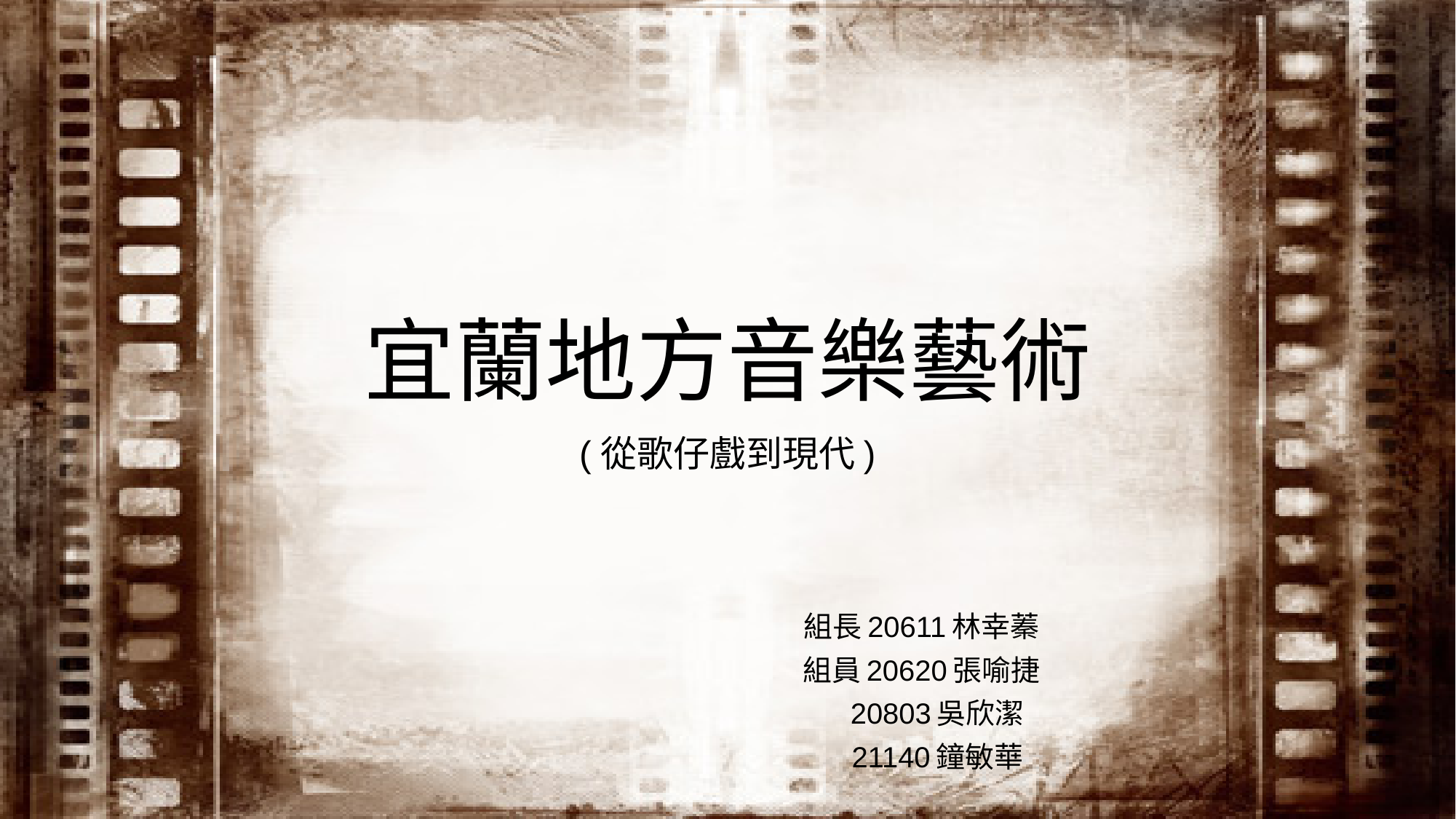

# 宜蘭地方音樂藝術
(從歌仔戲到現代)
組長20611林幸蓁
組員20620張喻捷
    20803吳欣潔
    21140鐘敏華